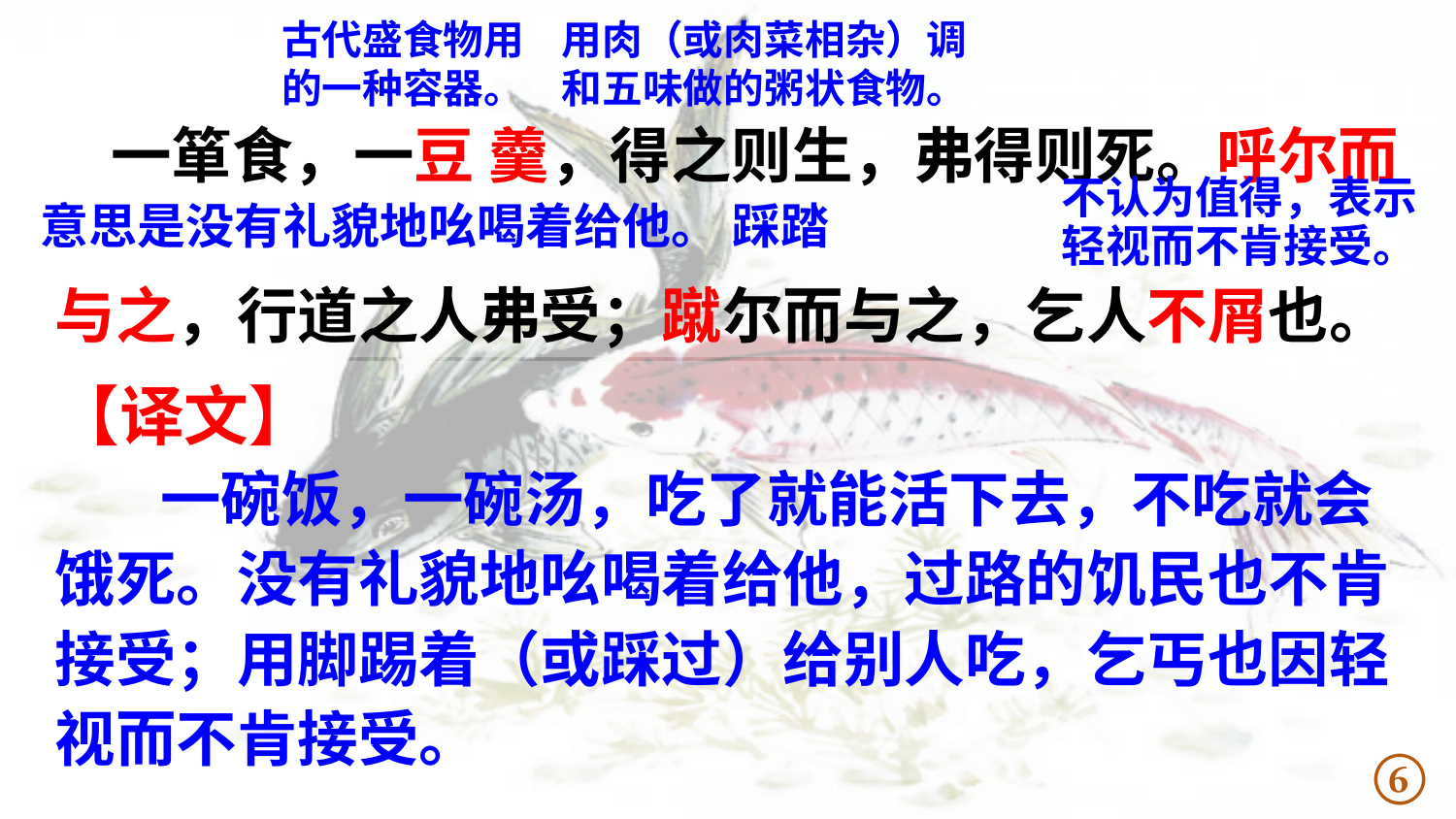

古代盛食物用的一种容器。
用肉（或肉菜相杂）调和五味做的粥状食物。
   一箪食，一豆 羹，得之则生，弗得则死。呼尔而与之，行道之人弗受；蹴尔而与之，乞人不屑也。
不认为值得，表示轻视而不肯接受。
意思是没有礼貌地吆喝着给他。
踩踏
【译文】
       一碗饭，一碗汤，吃了就能活下去，不吃就会饿死。没有礼貌地吆喝着给他，过路的饥民也不肯接受；用脚踢着（或踩过）给别人吃，乞丐也因轻视而不肯接受。
⑥